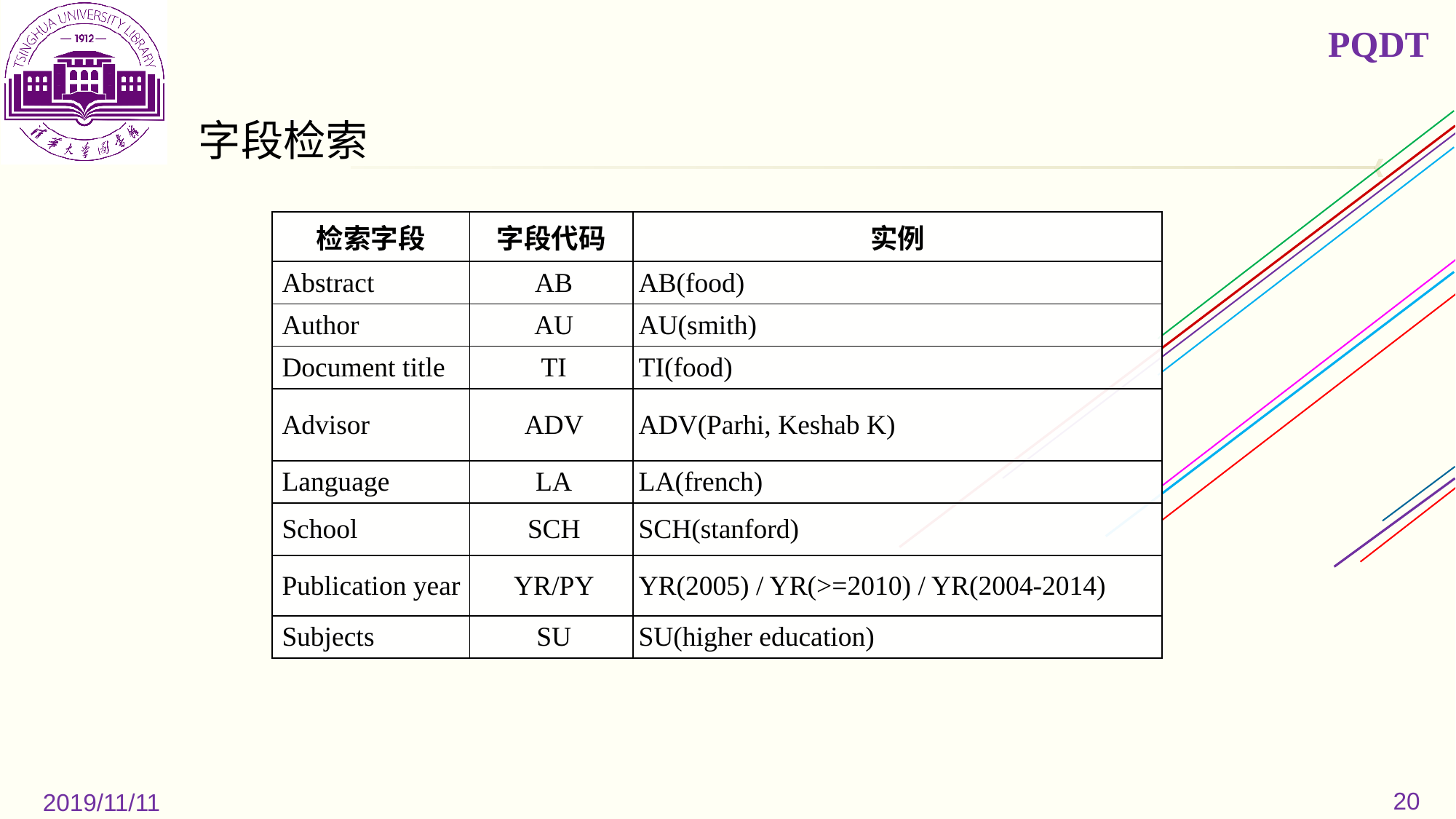

PQDT
字段检索

| 检索字段 | 字段代码 | 实例 |
| --- | --- | --- |
| Abstract | AB | AB(food) |
| Author | AU | AU(smith) |
| Document title | TI | TI(food) |
| Advisor | ADV | ADV(Parhi, Keshab K) |
| Language | LA | LA(french) |
| School | SCH | SCH(stanford) |
| Publication year | YR/PY | YR(2005) / YR(>=2010) / YR(2004-2014) |
| Subjects | SU | SU(higher education) |
20
2019/11/11